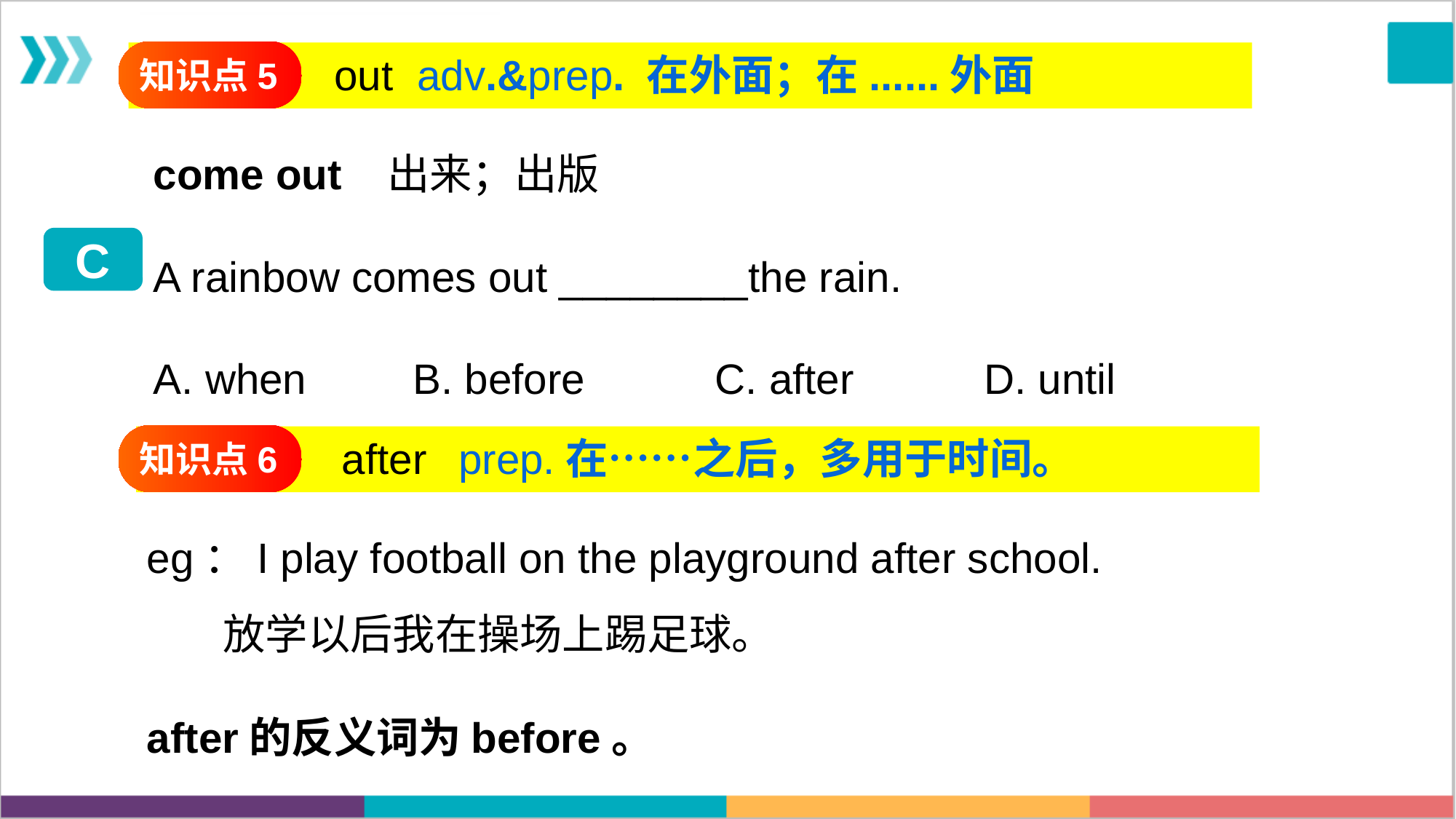

知识点5

out  adv.&prep. 在外面；在......外面
come out   出来；出版
A rainbow comes out ________the rain.
A. when         B. before           C. after           D. until
C

知识点6

after   prep.在……之后，多用于时间。
eg：I play football on the playground after school.
       放学以后我在操场上踢足球。
after的反义词为before。